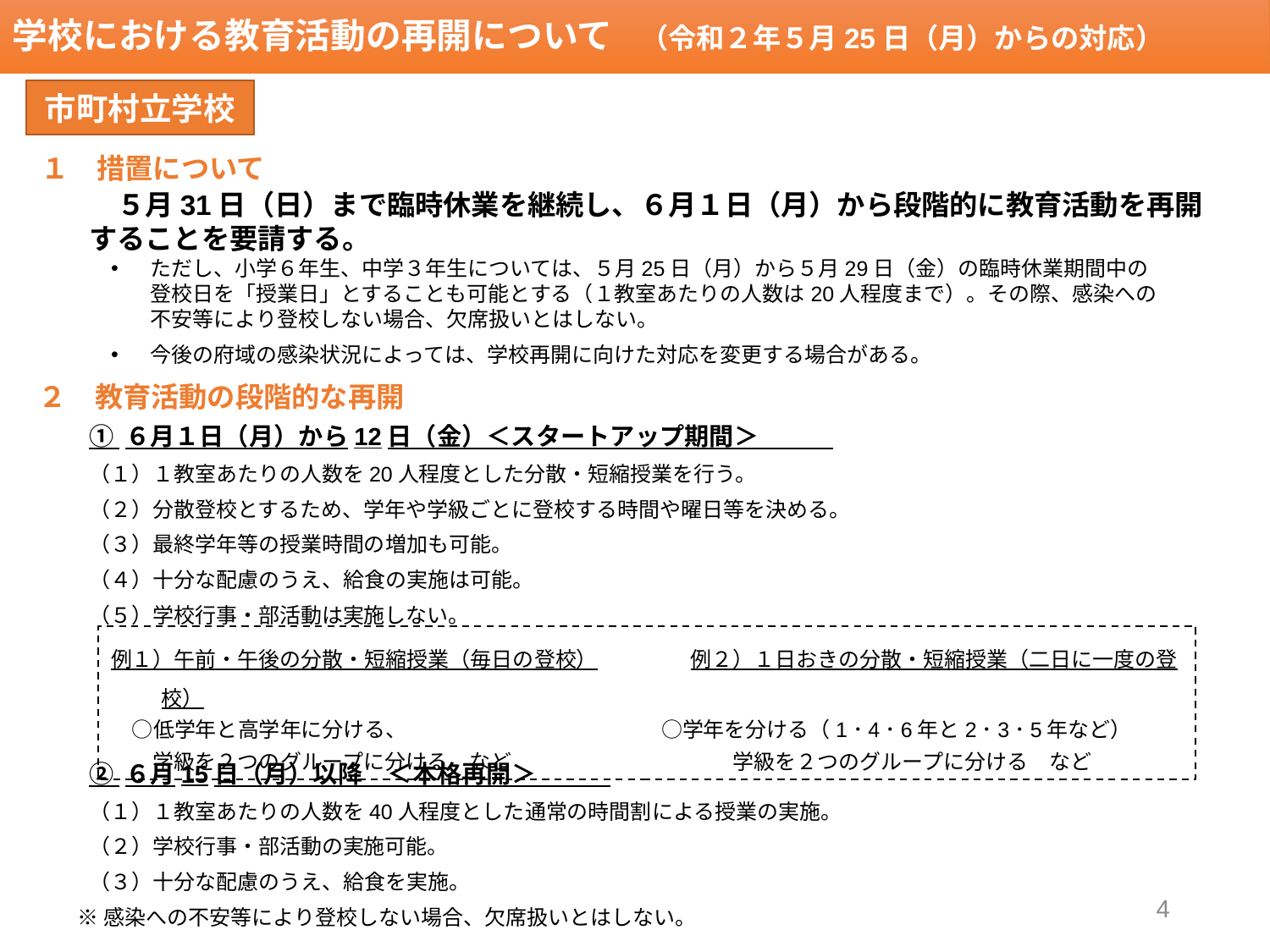

学校における教育活動の再開について　（令和２年５月25日（月）からの対応）
令和２年３月31日
市町村立学校
１　措置について
　５月31日（日）まで臨時休業を継続し、６月１日（月）から段階的に教育活動を再開することを要請する。
ただし、小学６年生、中学３年生については、５月25日（月）から５月29日（金）の臨時休業期間中の登校日を「授業日」とすることも可能とする（１教室あたりの人数は20人程度まで）。その際、感染への不安等により登校しない場合、欠席扱いとはしない。
今後の府域の感染状況によっては、学校再開に向けた対応を変更する場合がある。
２　教育活動の段階的な再開
① ６月１日（月）から12日（金）＜スタートアップ期間＞
（１）１教室あたりの人数を20人程度とした分散・短縮授業を行う。
（２）分散登校とするため、学年や学級ごとに登校する時間や曜日等を決める。
（３）最終学年等の授業時間の増加も可能。
（４）十分な配慮のうえ、給食の実施は可能。
（５）学校行事・部活動は実施しない。
例１）午前・午後の分散・短縮授業（毎日の登校）	　例２）１日おきの分散・短縮授業（二日に一度の登校）
　○低学年と高学年に分ける、　　　　　　　　　　　　○学年を分ける（1･4･6年と2･3･5年など）
　　学級を２つのグループに分ける　など		　　　学級を２つのグループに分ける　など
② ６月15日（月）以降　＜本格再開＞
（１）１教室あたりの人数を40人程度とした通常の時間割による授業の実施。
（２）学校行事・部活動の実施可能。
（３）十分な配慮のうえ、給食を実施。
4
※感染への不安等により登校しない場合、欠席扱いとはしない。